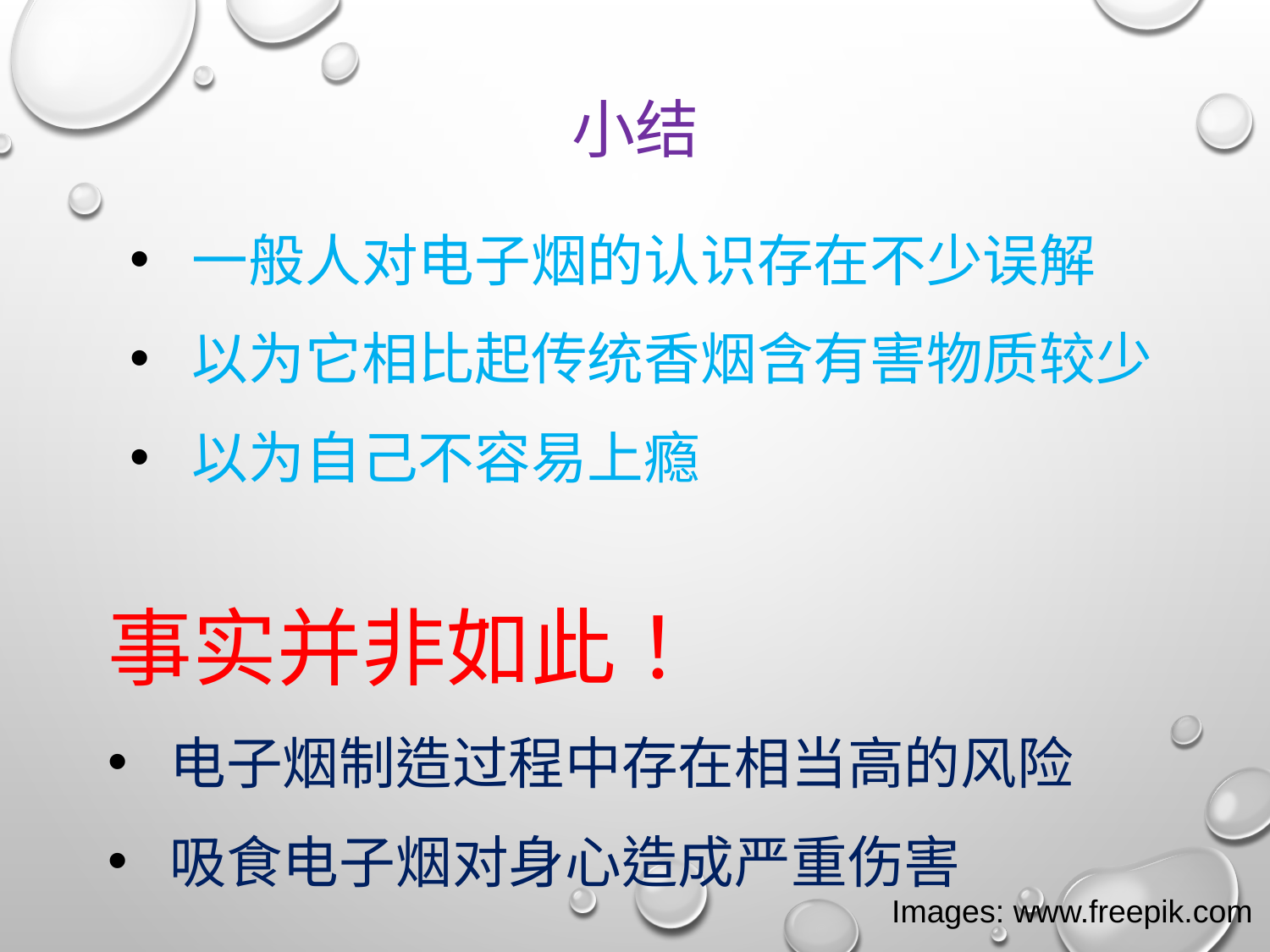

# 小结
一般人对电子烟的认识存在不少误解
以为它相比起传统香烟含有害物质较少
以为自己不容易上瘾
事实并非如此！
电子烟制造过程中存在相当高的风险
吸食电子烟对身心造成严重伤害
Images: www.freepik.com